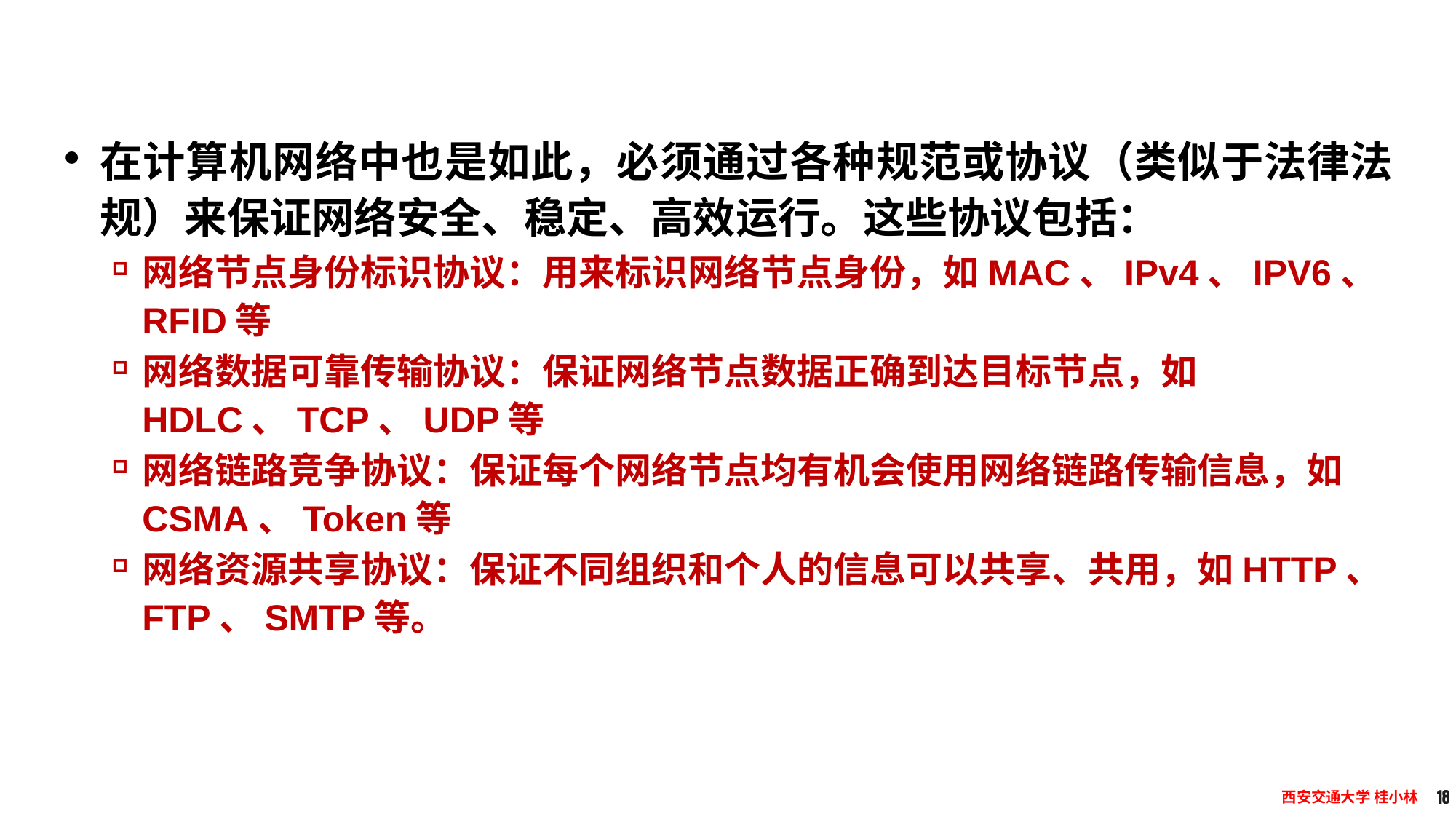

#
在计算机网络中也是如此，必须通过各种规范或协议（类似于法律法规）来保证网络安全、稳定、高效运行。这些协议包括：
网络节点身份标识协议：用来标识网络节点身份，如MAC、IPv4、IPV6、RFID等
网络数据可靠传输协议：保证网络节点数据正确到达目标节点，如HDLC、TCP、UDP等
网络链路竞争协议：保证每个网络节点均有机会使用网络链路传输信息，如CSMA、Token等
网络资源共享协议：保证不同组织和个人的信息可以共享、共用，如HTTP、FTP、SMTP等。